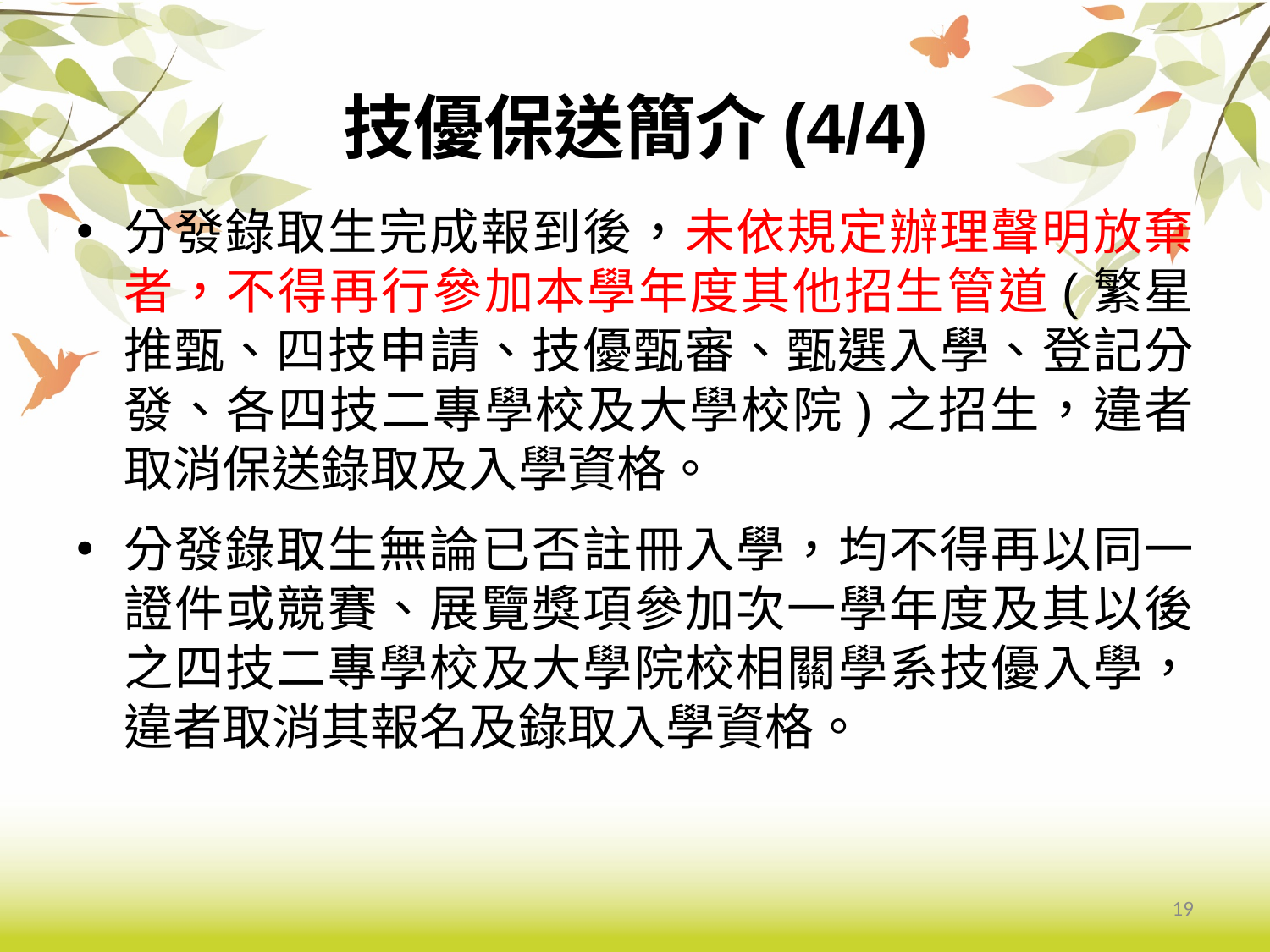

# 技優保送簡介(4/4)
分發錄取生完成報到後，未依規定辦理聲明放棄者，不得再行參加本學年度其他招生管道(繁星推甄、四技申請、技優甄審、甄選入學、登記分發、各四技二專學校及大學校院)之招生，違者取消保送錄取及入學資格。
分發錄取生無論已否註冊入學，均不得再以同一證件或競賽、展覽獎項參加次一學年度及其以後之四技二專學校及大學院校相關學系技優入學，違者取消其報名及錄取入學資格。
19